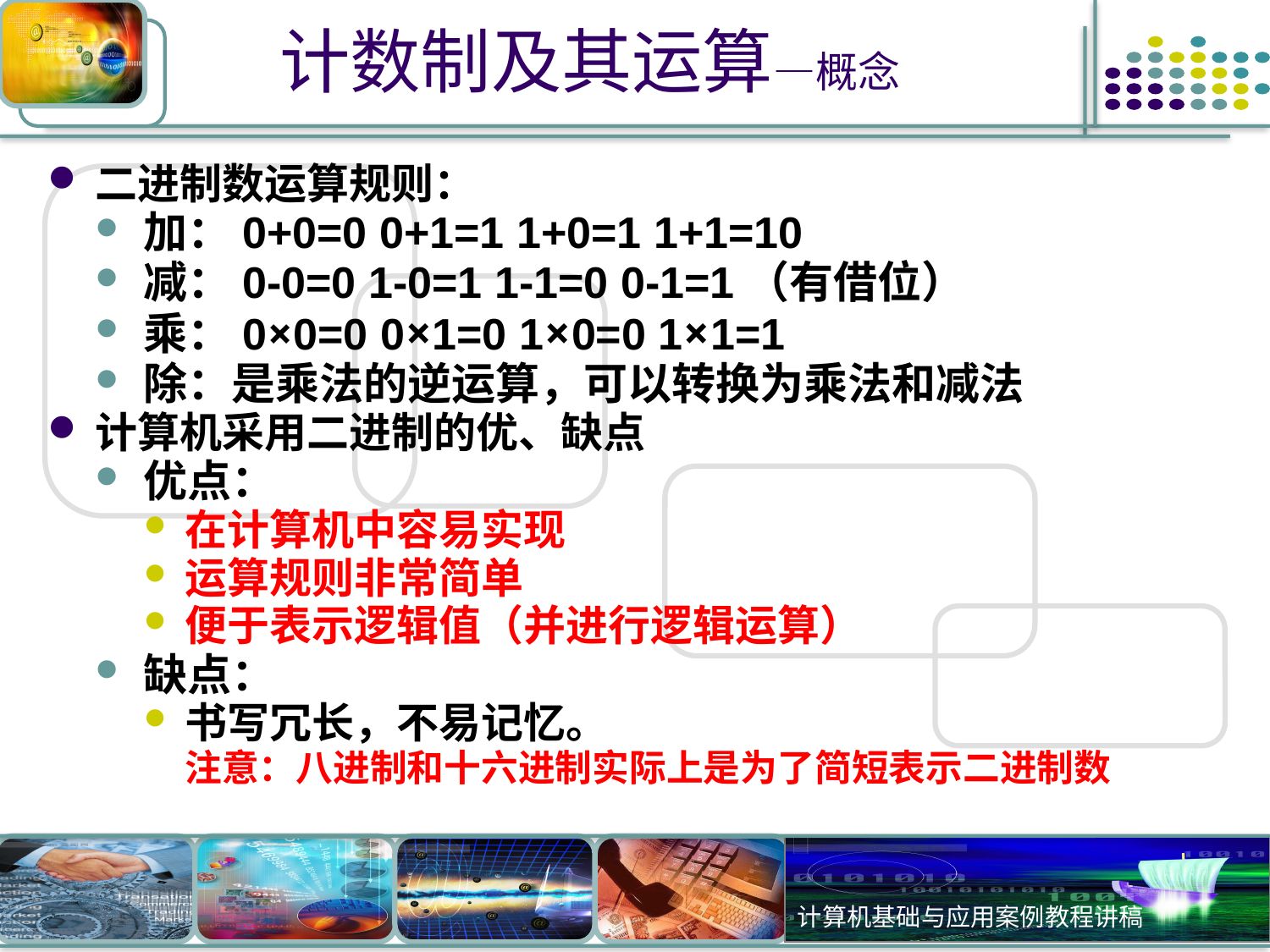

# 计数制及其运算—概念
二进制数运算规则：
加：0+0=0 0+1=1 1+0=1 1+1=10
减：0-0=0 1-0=1 1-1=0 0-1=1（有借位）
乘：0×0=0 0×1=0 1×0=0 1×1=1
除：是乘法的逆运算，可以转换为乘法和减法
计算机采用二进制的优、缺点
优点：
在计算机中容易实现
运算规则非常简单
便于表示逻辑值（并进行逻辑运算）
缺点：
书写冗长，不易记忆。
注意：八进制和十六进制实际上是为了简短表示二进制数